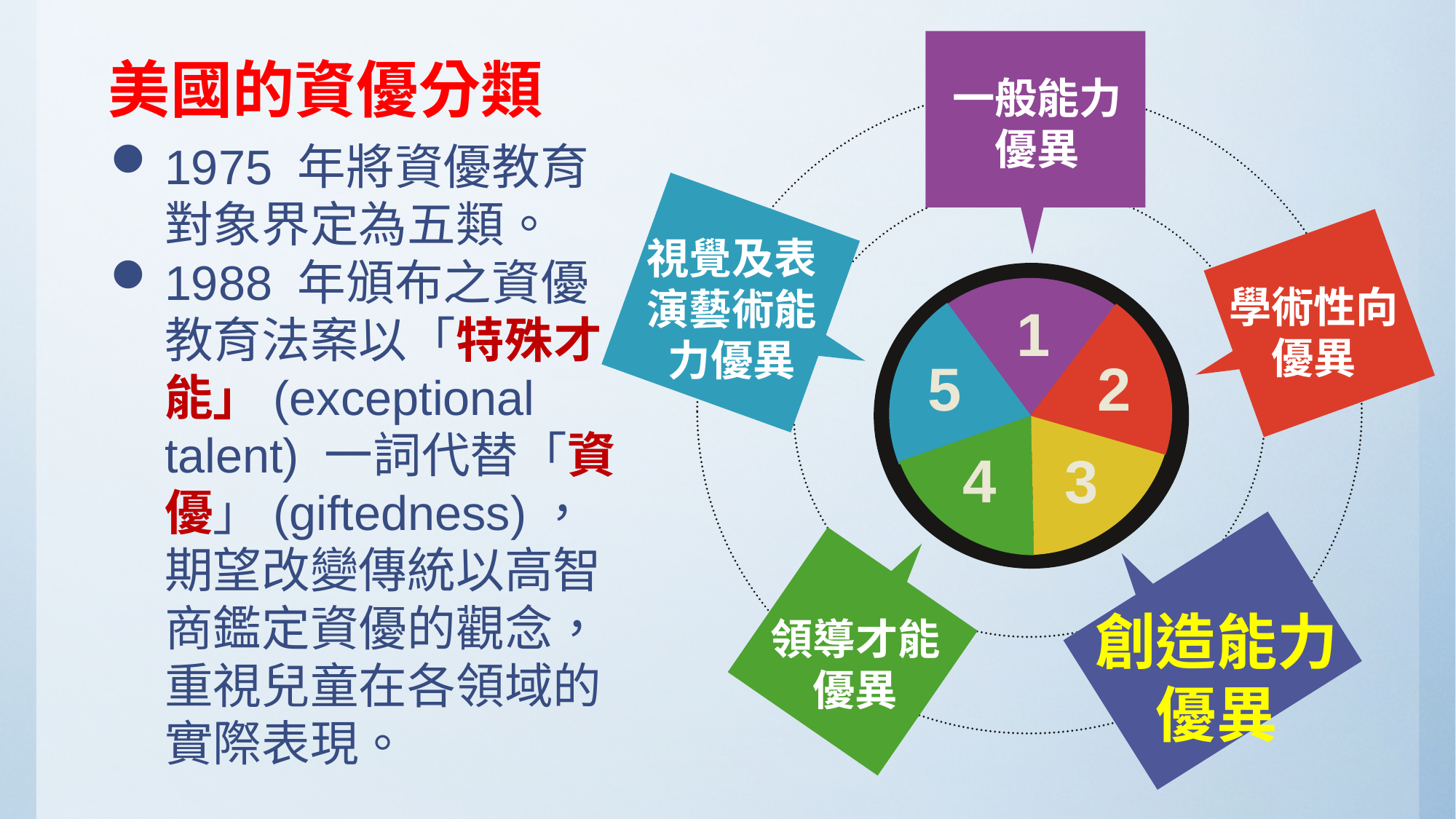

一般能力優異

視覺及表演藝術能力優異

學術性向優異

1
5
2
4
3

創造能力
優異
領導才能優異
美國的資優分類
1975 年將資優教育對象界定為五類。
1988 年頒布之資優教育法案以「特殊才能」(exceptional talent) 一詞代替「資優」(giftedness)，期望改變傳統以高智商鑑定資優的觀念，重視兒童在各領域的實際表現。